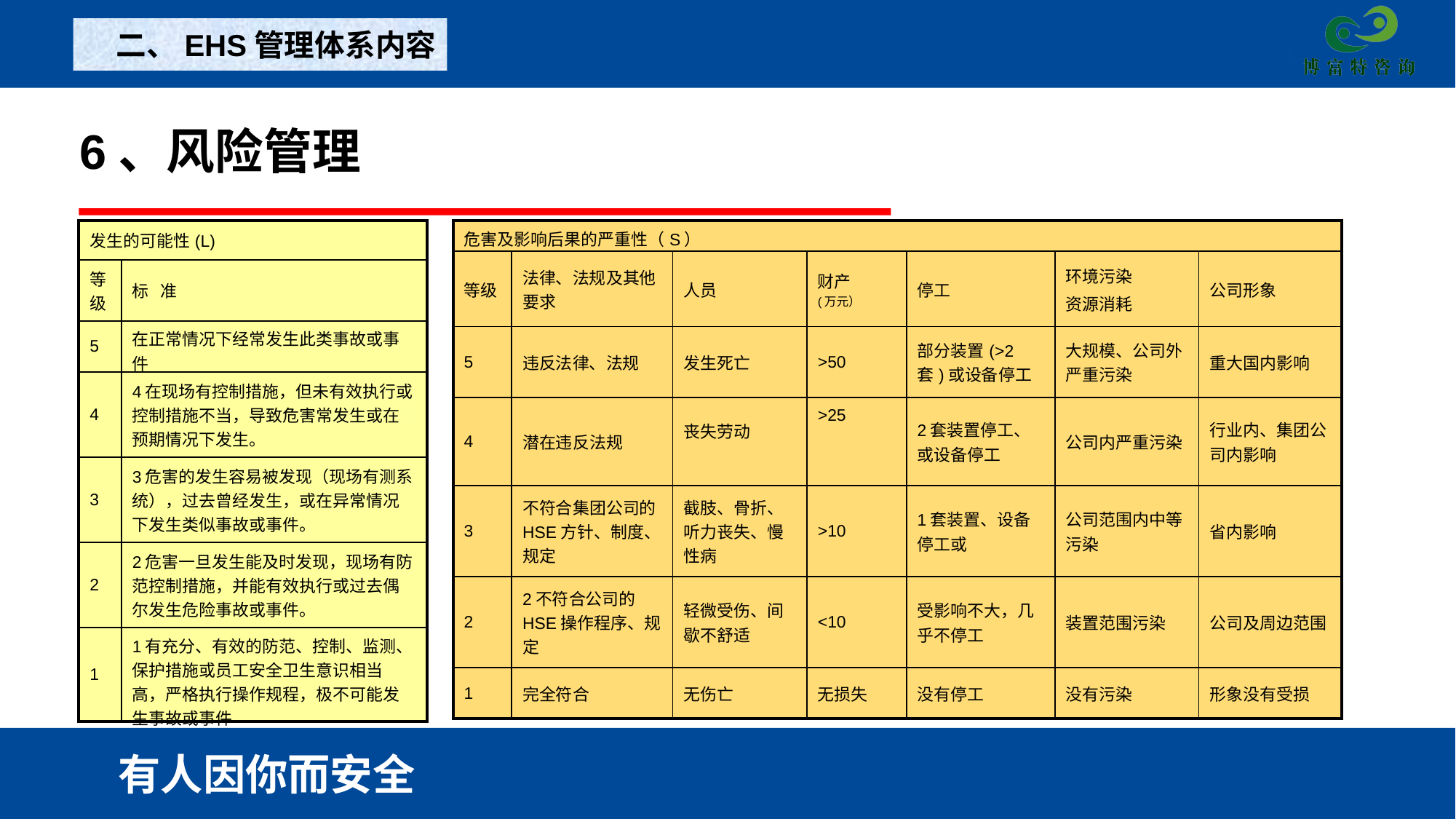

二、EHS管理体系内容
6、风险管理

| 发生的可能性(L) |  |
| --- | --- |
| 等级 | 标 准 |
| 5 | 在正常情况下经常发生此类事故或事件 |
| 4 | 4在现场有控制措施，但未有效执行或控制措施不当，导致危害常发生或在预期情况下发生。 |
| 3 | 3危害的发生容易被发现（现场有测系统），过去曾经发生，或在异常情况下发生类似事故或事件。 |
| 2 | 2危害一旦发生能及时发现，现场有防范控制措施，并能有效执行或过去偶尔发生危险事故或事件。 |
| 1 | 1有充分、有效的防范、控制、监测、保护措施或员工安全卫生意识相当高，严格执行操作规程，极不可能发生事故或事件 |
| 危害及影响后果的严重性（S） |  |  |  |  |  |  |
| --- | --- | --- | --- | --- | --- | --- |
| 等级 | 法律、法规及其他要求 | 人员 | 财产　　(万元） | 停工 | 环境污染 资源消耗 | 公司形象 |
| 5 | 违反法律、法规 | 发生死亡 | >50 | 部分装置(>2套)或设备停工 | 大规模、公司外严重污染 | 重大国内影响 |
| 4 | 潜在违反法规 | 丧失劳动 | >25 | 2套装置停工、或设备停工 | 公司内严重污染 | 行业内、集团公司内影响 |
| 3 | 不符合集团公司的HSE方针、制度、规定 | 截肢、骨折、听力丧失、慢性病 | >10 | 1套装置、设备停工或 | 公司范围内中等污染 | 省内影响 |
| 2 | 2不符合公司的HSE操作程序、规定 | 轻微受伤、间歇不舒适 | <10 | 受影响不大，几乎不停工 | 装置范围污染 | 公司及周边范围 |
| 1 | 完全符合 | 无伤亡 | 无损失 | 没有停工 | 没有污染 | 形象没有受损 |
危险源辨识